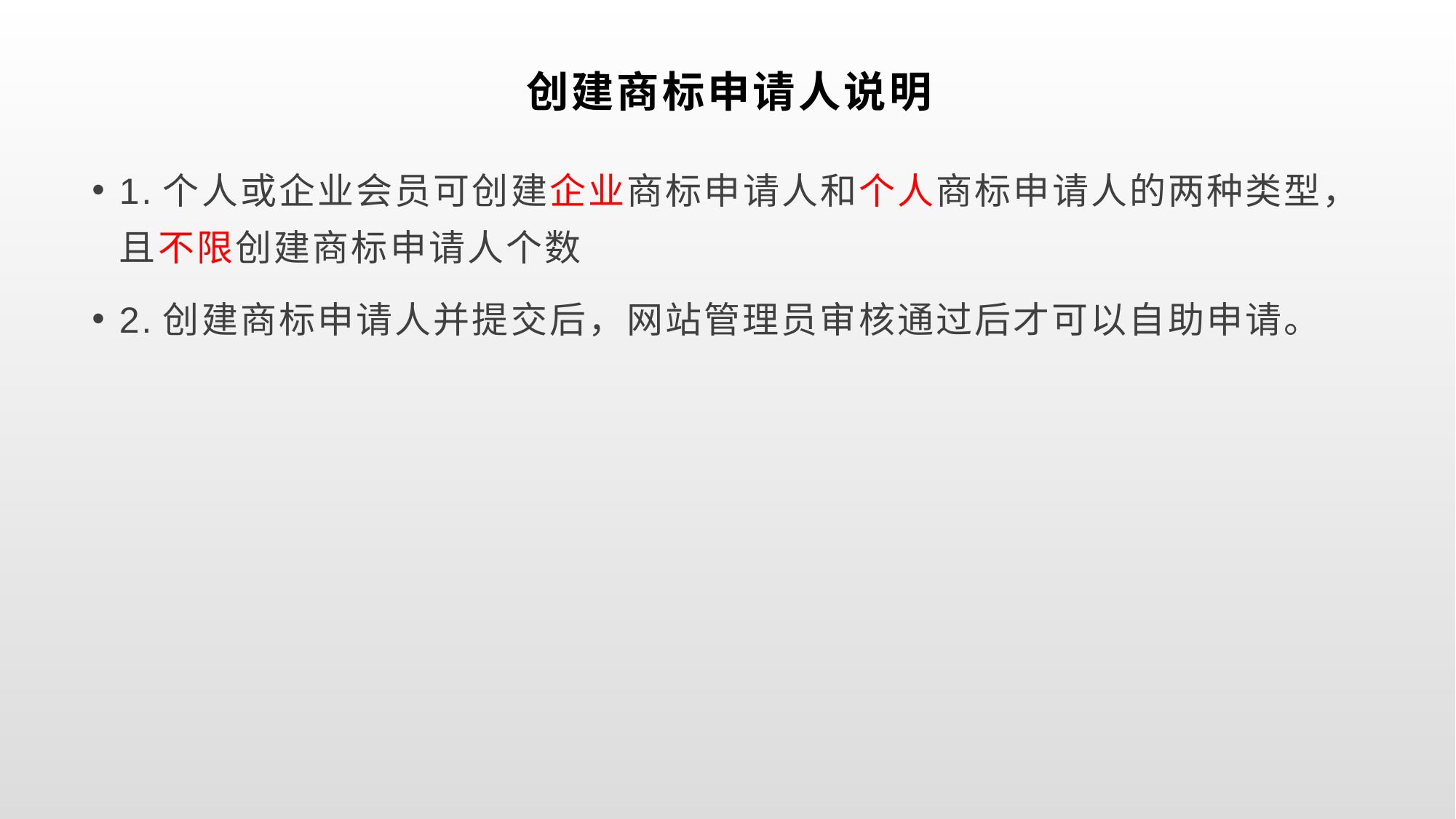

# 创建商标申请人说明
1.个人或企业会员可创建企业商标申请人和个人商标申请人的两种类型，且不限创建商标申请人个数
2.创建商标申请人并提交后，网站管理员审核通过后才可以自助申请。